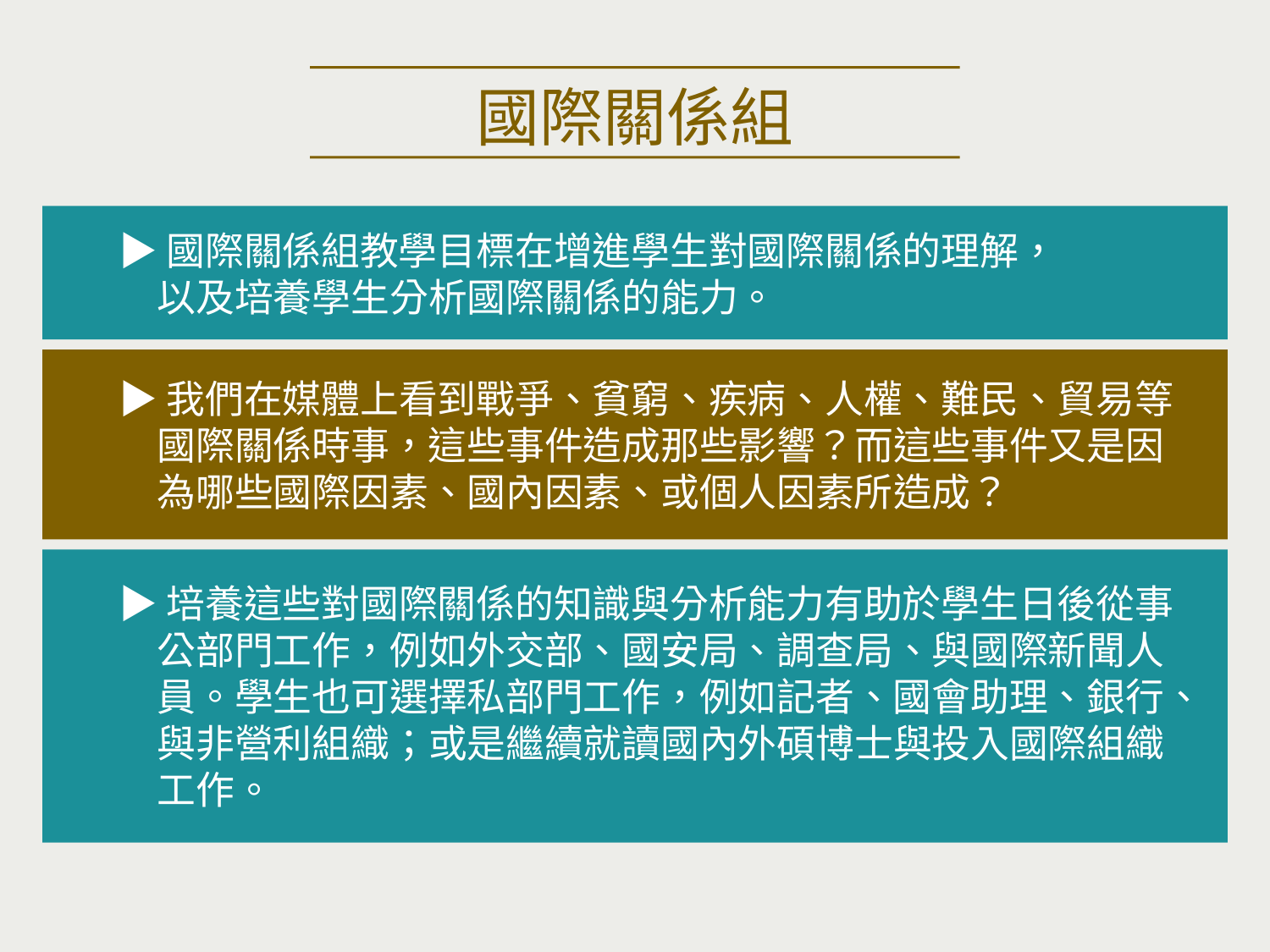

國際關係組

▶國際關係組教學目標在增進學生對國際關係的理解，
　以及培養學生分析國際關係的能力。
▶我們在媒體上看到戰爭、貧窮、疾病、人權、難民、貿易等
　國際關係時事，這些事件造成那些影響？而這些事件又是因
　為哪些國際因素、國內因素、或個人因素所造成？
▶培養這些對國際關係的知識與分析能力有助於學生日後從事
　公部門工作，例如外交部、國安局、調查局、與國際新聞人
　員。學生也可選擇私部門工作，例如記者、國會助理、銀行、
　與非營利組織；或是繼續就讀國內外碩博士與投入國際組織　
　工作。